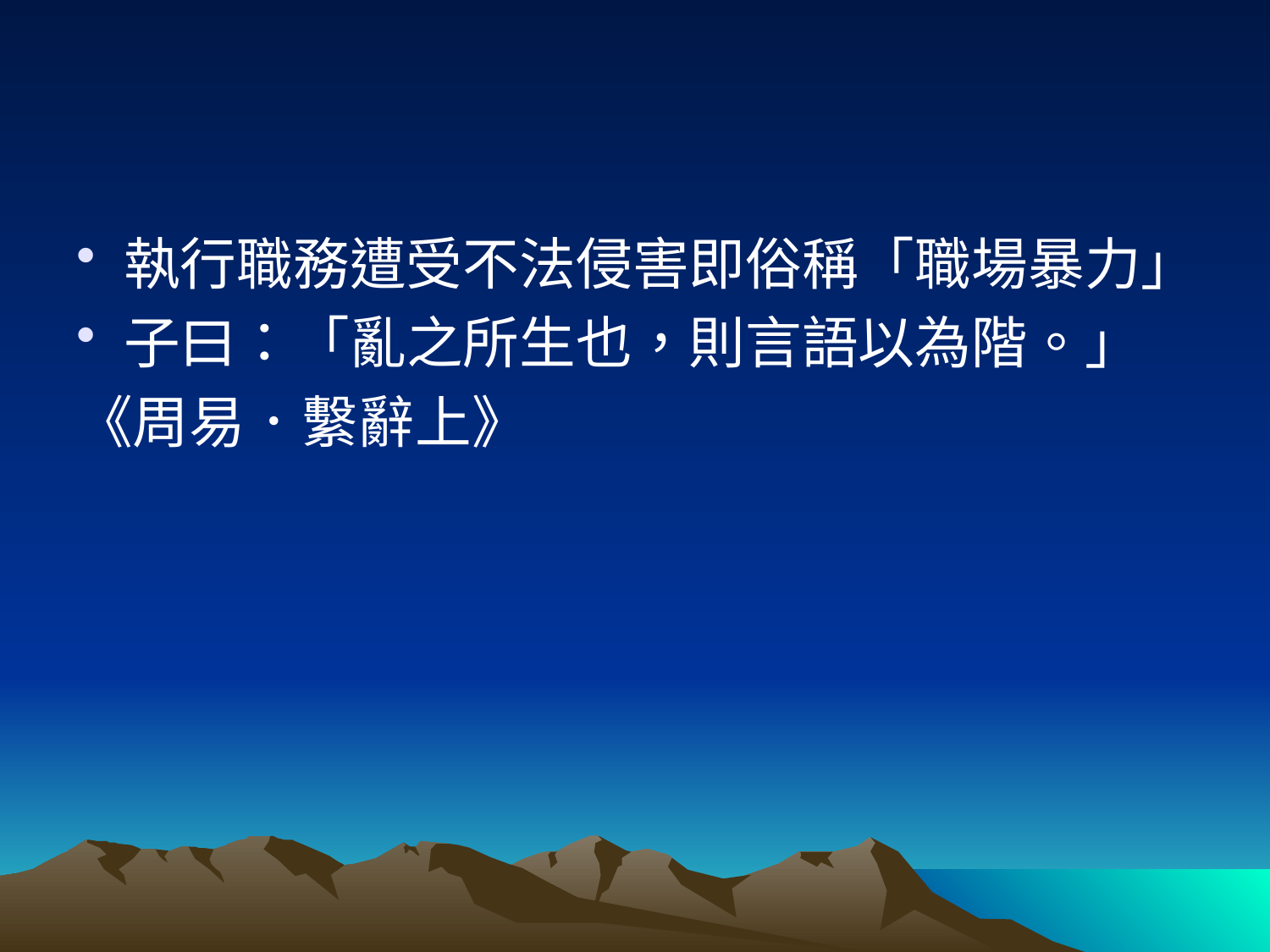

#
執行職務遭受不法侵害即俗稱「職場暴力」
子曰：「亂之所生也，則言語以為階。」
《周易．繫辭上》